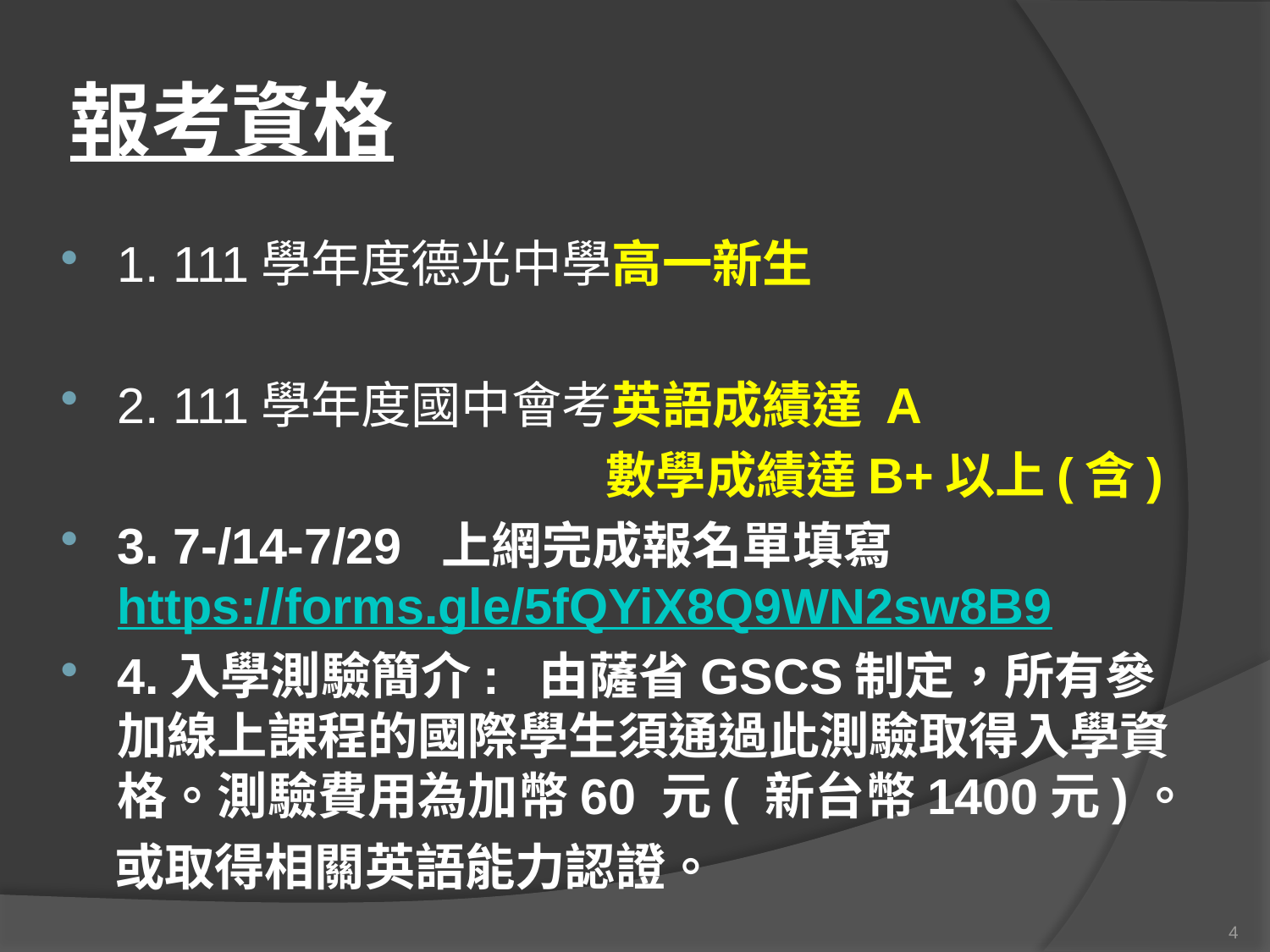

# 報考資格
1. 111學年度德光中學高一新生

2. 111學年度國中會考英語成績達 A
                                               數學成績達B+以上(含)
3. 7-/14-7/29  上網完成報名單填寫                https://forms.gle/5fQYiX8Q9WN2sw8B9
4.入學測驗簡介:  由薩省GSCS制定，所有參加線上課程的國際學生須通過此測驗取得入學資格。測驗費用為加幣60 元( 新台幣1400元)。
    或取得相關英語能力認證。

4